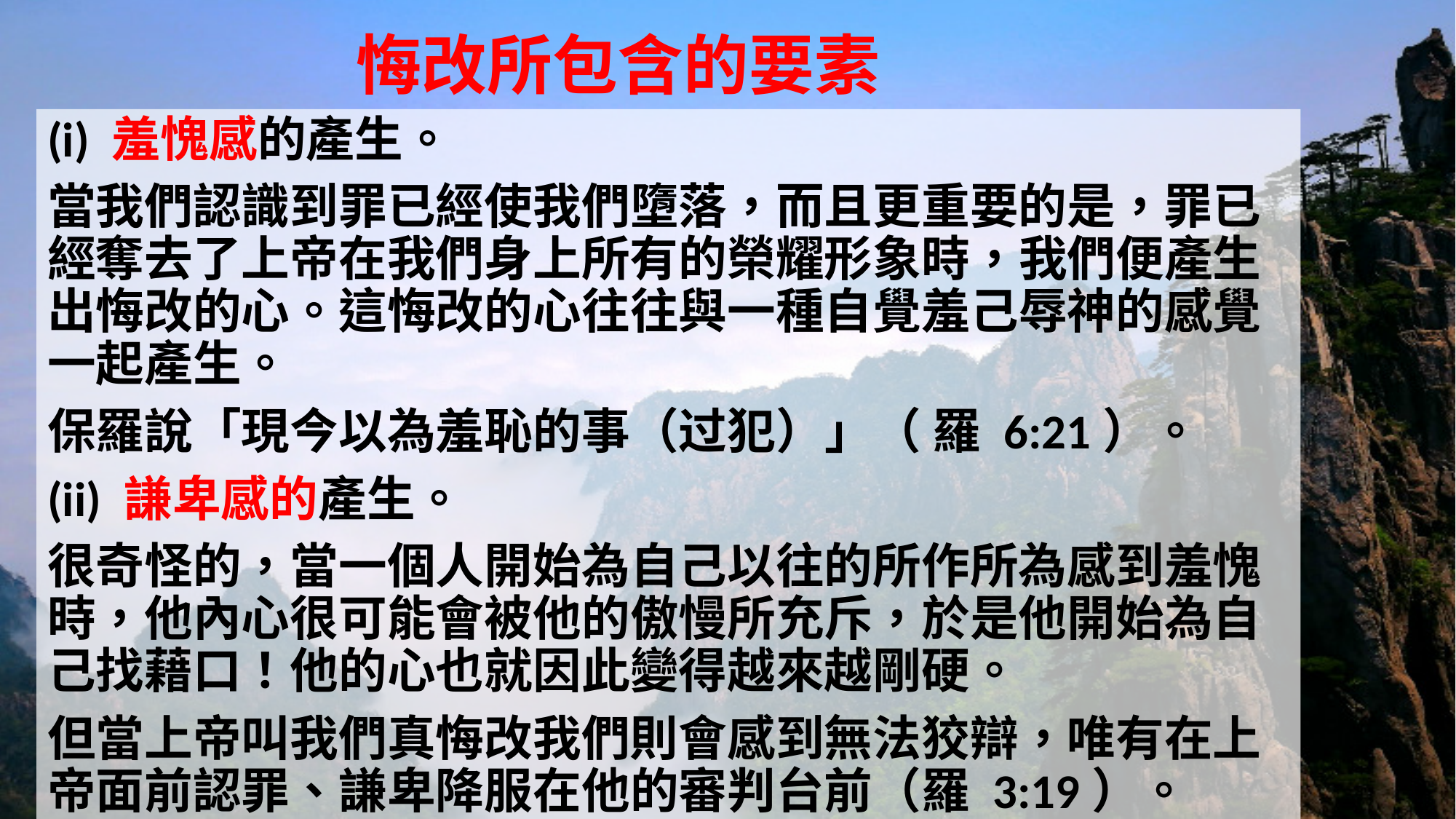

# 悔改所包含的要素
(i) 羞愧感的產生。
當我們認識到罪已經使我們墮落，而且更重要的是，罪已經奪去了上帝在我們身上所有的榮耀形象時，我們便產生出悔改的心。這悔改的心往往與一種自覺羞己辱神的感覺一起產生。
保羅說「現今以為羞恥的事（过犯）」（ 羅 6:21）。
(ii) 謙卑感的產生。
很奇怪的，當一個人開始為自己以往的所作所為感到羞愧時，他內心很可能會被他的傲慢所充斥，於是他開始為自己找藉口！他的心也就因此變得越來越剛硬。
但當上帝叫我們真悔改我們則會感到無法狡辯，唯有在上帝面前認罪、謙卑降服在他的審判台前（羅 3:19）。